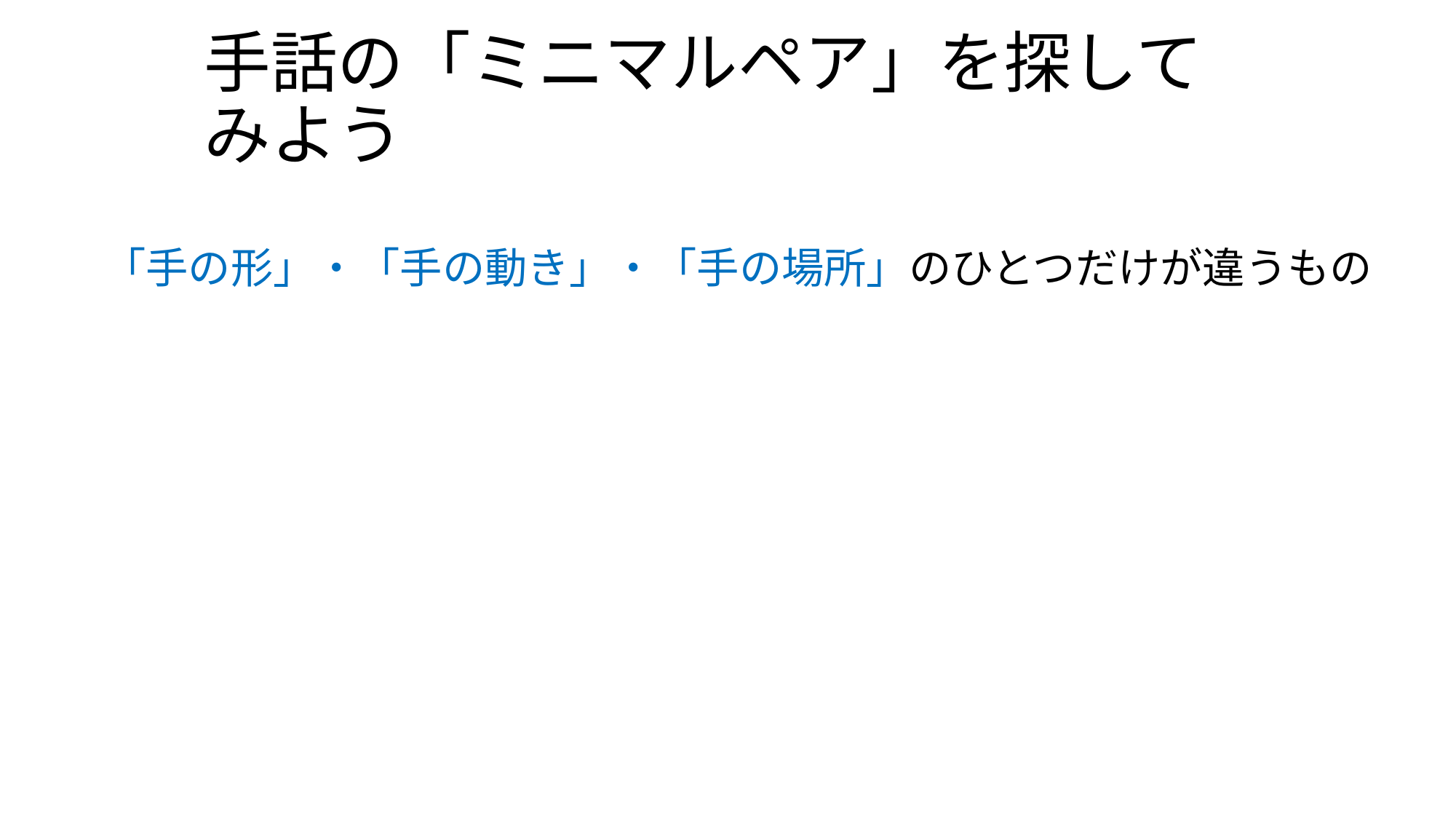

# 手話の「ミニマルペア」を探してみよう
「手の形」・「手の動き」・「手の場所」のひとつだけが違うもの